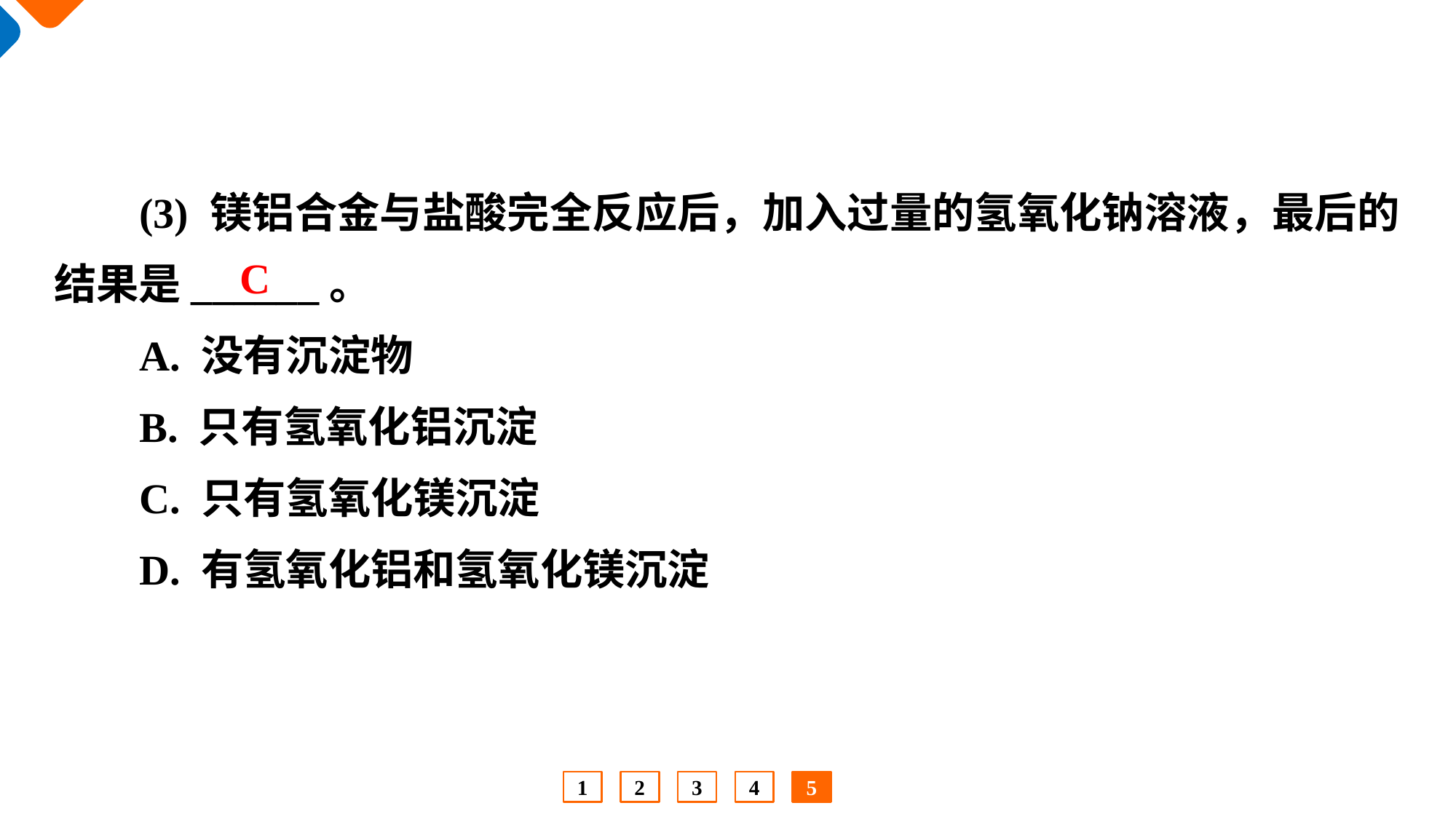

(3) 镁铝合金与盐酸完全反应后，加入过量的氢氧化钠溶液，最后的结果是______。
A. 没有沉淀物
B. 只有氢氧化铝沉淀
C. 只有氢氧化镁沉淀
D. 有氢氧化铝和氢氧化镁沉淀
C
1
2
3
4
5